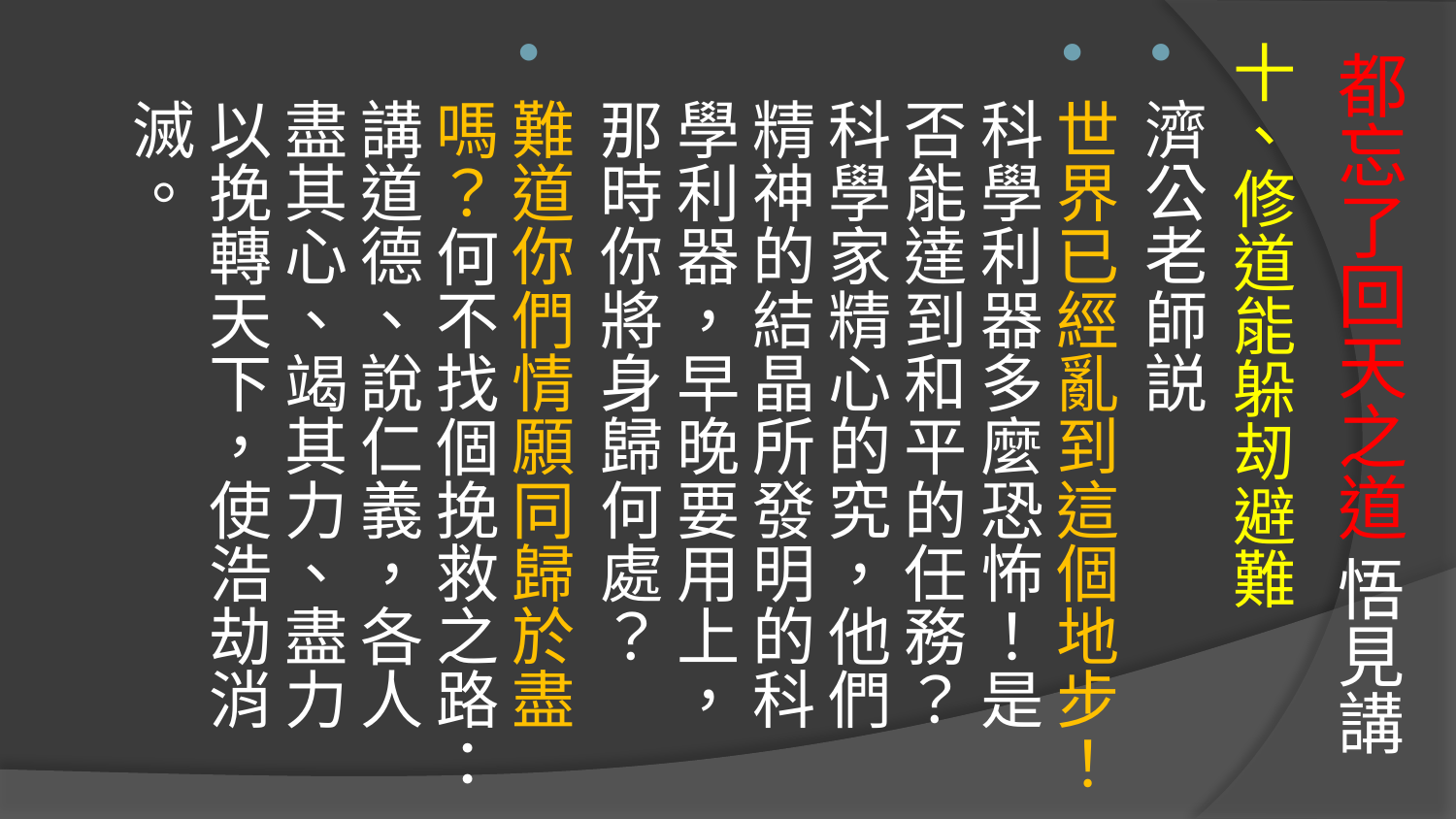

# 都忘了回天之道 悟見講
十、修道能躲刼避難
濟公老師説
世界已經亂到這個地步！科學利器多麼恐怖！是否能達到和平的任務？科學家精心的究，他們精神的結晶所發明的科學利器，早晚要用上，那時你將身歸何處？
難道你們情願同歸於盡嗎？何不找個挽救之路：講道德、說仁義，各人盡其心、竭其力、盡力以挽轉天下，使浩劫消滅。